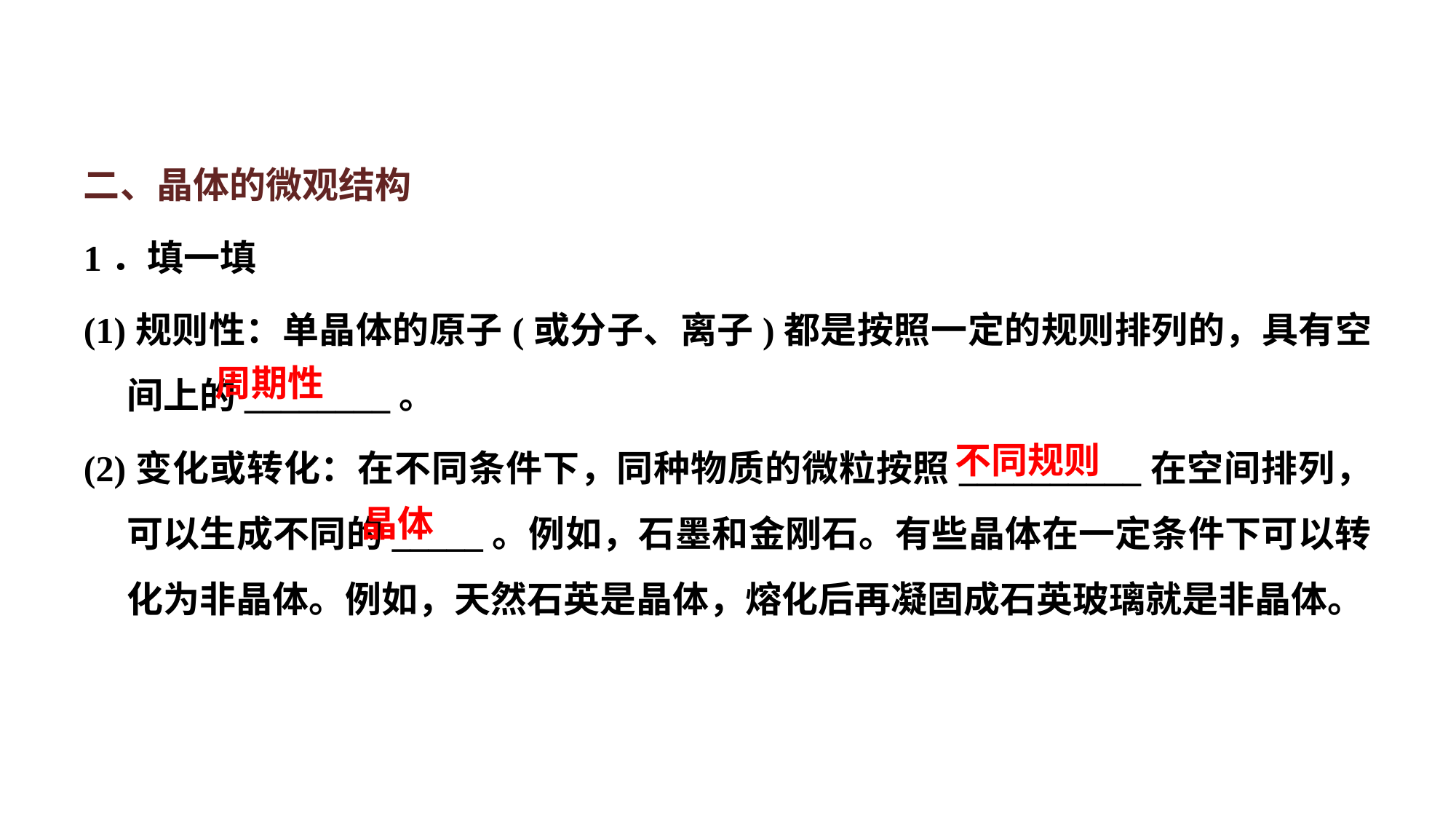

二、晶体的微观结构
1．填一填
(1)规则性：单晶体的原子(或分子、离子)都是按照一定的规则排列的，具有空间上的________。
(2)变化或转化：在不同条件下，同种物质的微粒按照__________在空间排列，可以生成不同的_____。例如，石墨和金刚石。有些晶体在一定条件下可以转化为非晶体。例如，天然石英是晶体，熔化后再凝固成石英玻璃就是非晶体。
周期性
不同规则
晶体